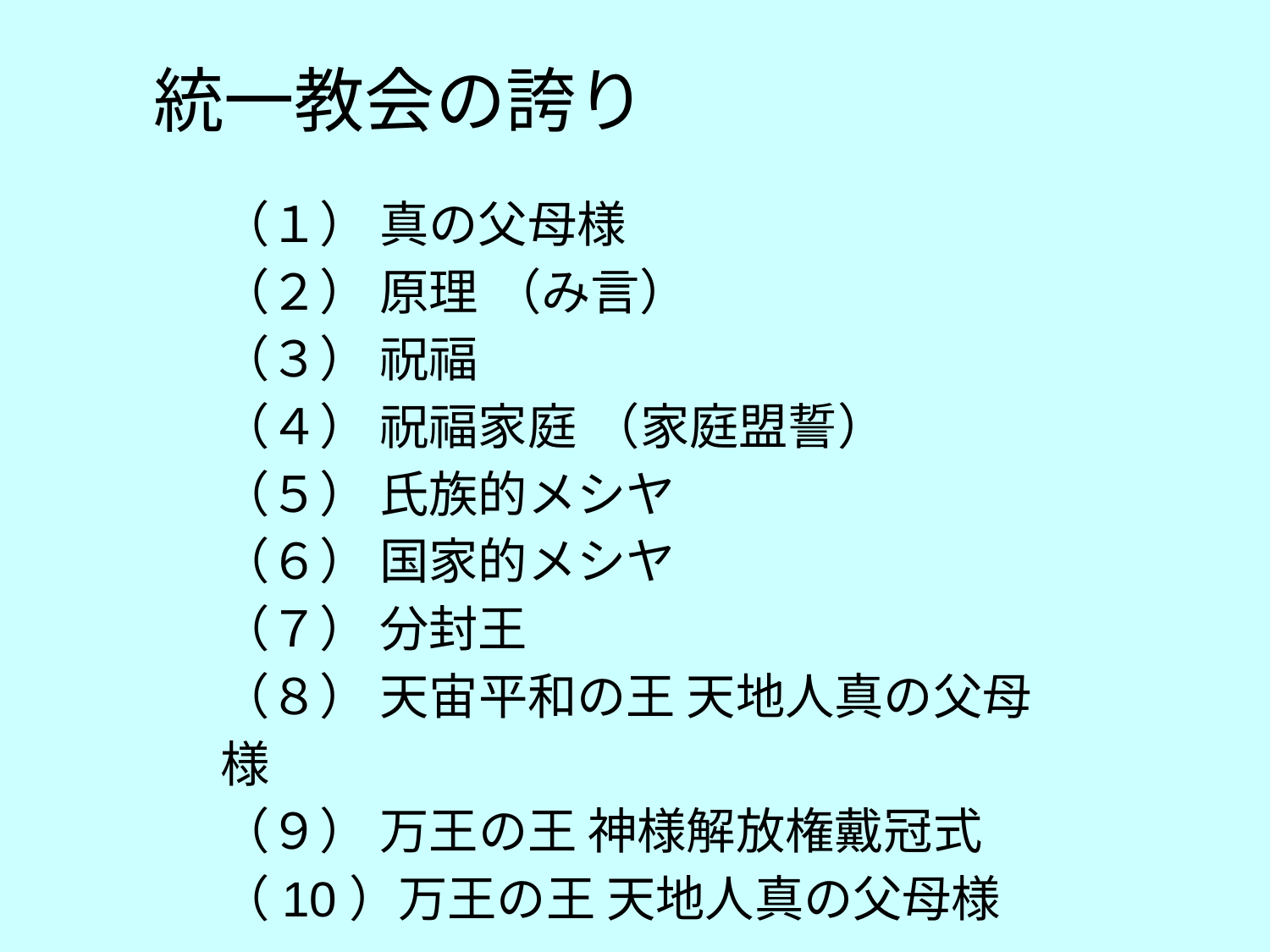

統一教会の誇り
（１） 真の父母様
（２） 原理 （み言）
（３） 祝福
（４） 祝福家庭 （家庭盟誓）
（５） 氏族的メシヤ
（６） 国家的メシヤ
（７） 分封王
（８） 天宙平和の王 天地人真の父母様
（９） 万王の王 神様解放権戴冠式
（10）万王の王 天地人真の父母様